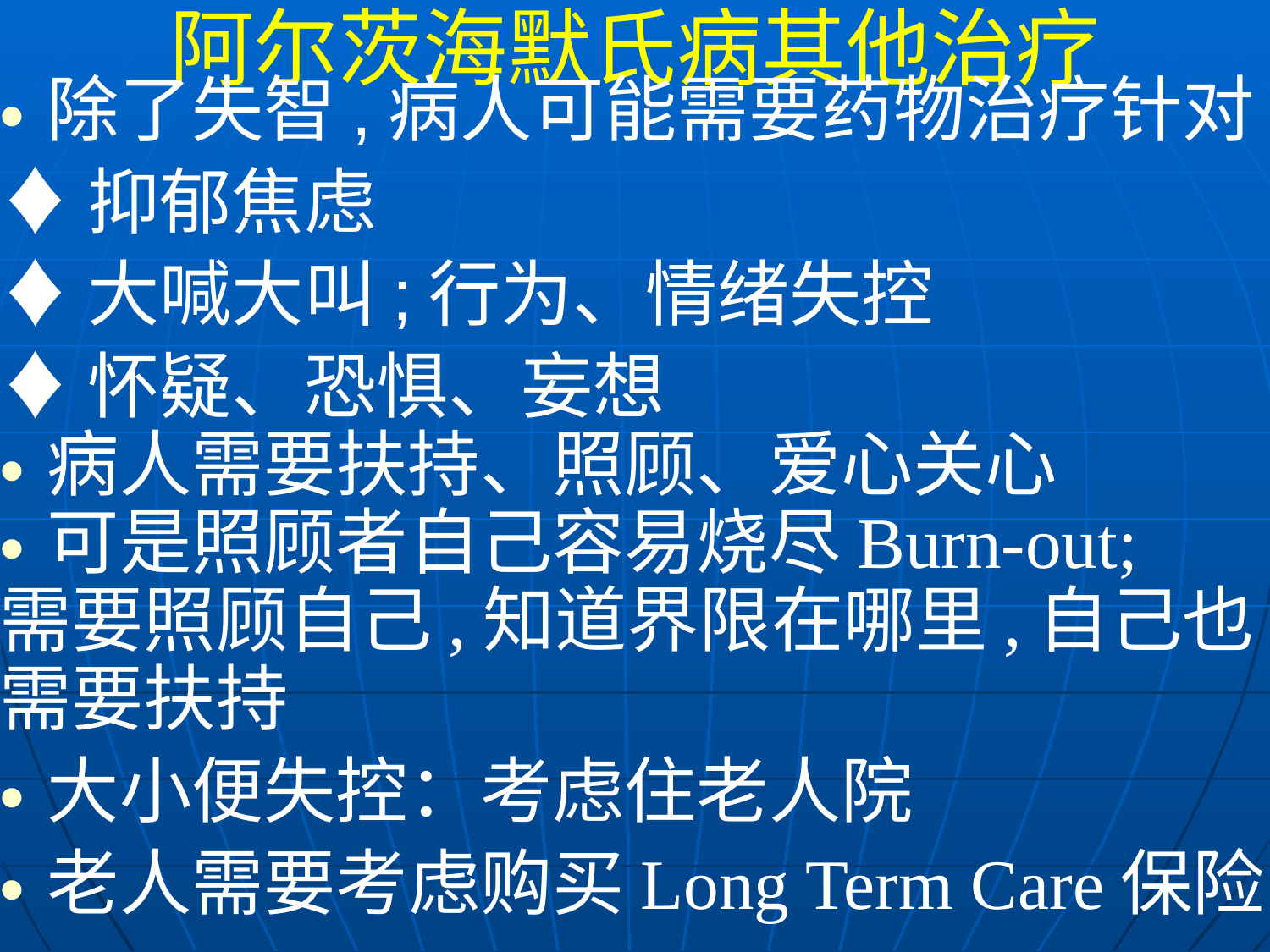

阿尔茨海默氏病其他治疗
除了失智,病人可能需要药物治疗针对:
♦抑郁焦虑
♦大喊大叫;行为、情绪失控
♦怀疑、恐惧、妄想
病人需要扶持、照顾、爱心关心
可是照顾者自己容易烧尽Burn-out;
需要照顾自己,知道界限在哪里,自己也需要扶持
大小便失控：考虑住老人院
老人需要考虑购买Long Term Care保险